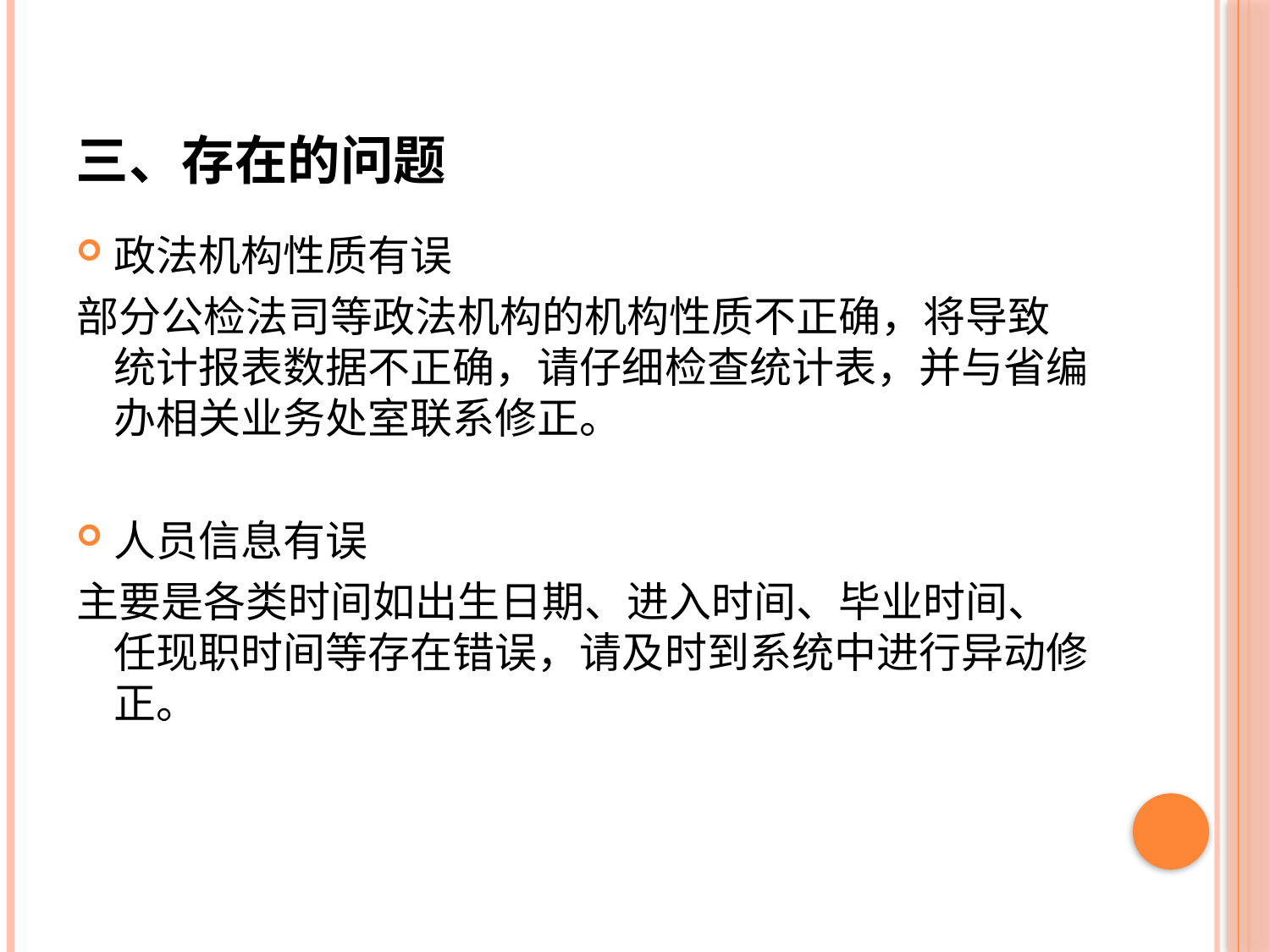

# 三、存在的问题
政法机构性质有误
部分公检法司等政法机构的机构性质不正确，将导致统计报表数据不正确，请仔细检查统计表，并与省编办相关业务处室联系修正。

人员信息有误
主要是各类时间如出生日期、进入时间、毕业时间、任现职时间等存在错误，请及时到系统中进行异动修正。